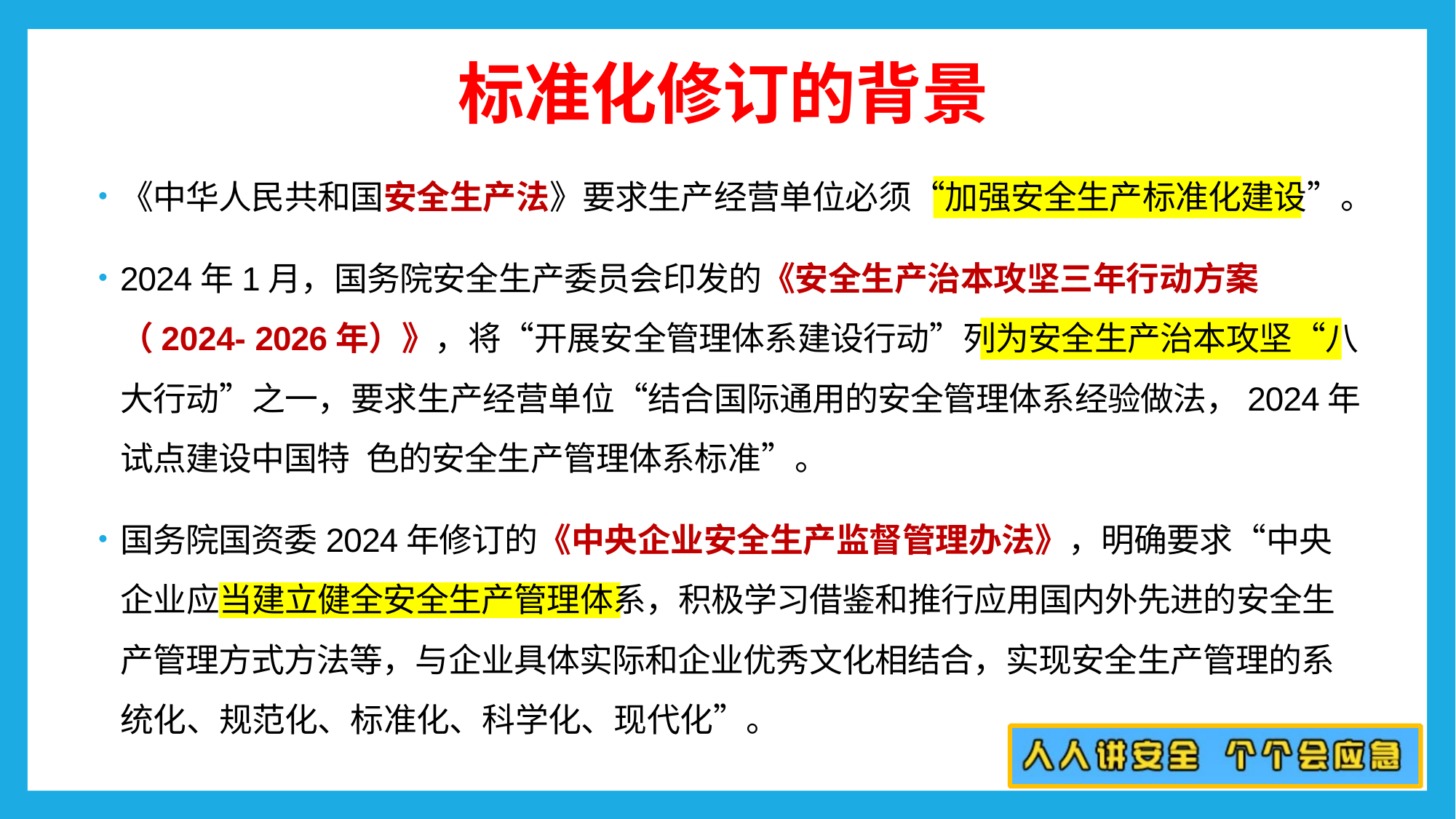

# 标准化修订的背景
《中华人民共和国安全生产法》要求生产经营单位必须“加强安全生产标准化建设”。
2024年1月，国务院安全生产委员会印发的《安全生产治本攻坚三年行动方案（2024- 2026年）》，将“开展安全管理体系建设行动”列为安全生产治本攻坚“八大行动”之一，要求生产经营单位“结合国际通用的安全管理体系经验做法，2024年试点建设中国特 色的安全生产管理体系标准”。
国务院国资委2024年修订的《中央企业安全生产监督管理办法》，明确要求“中央企业应当建立健全安全生产管理体系，积极学习借鉴和推行应用国内外先进的安全生产管理方式方法等，与企业具体实际和企业优秀文化相结合，实现安全生产管理的系统化、规范化、标准化、科学化、现代化”。